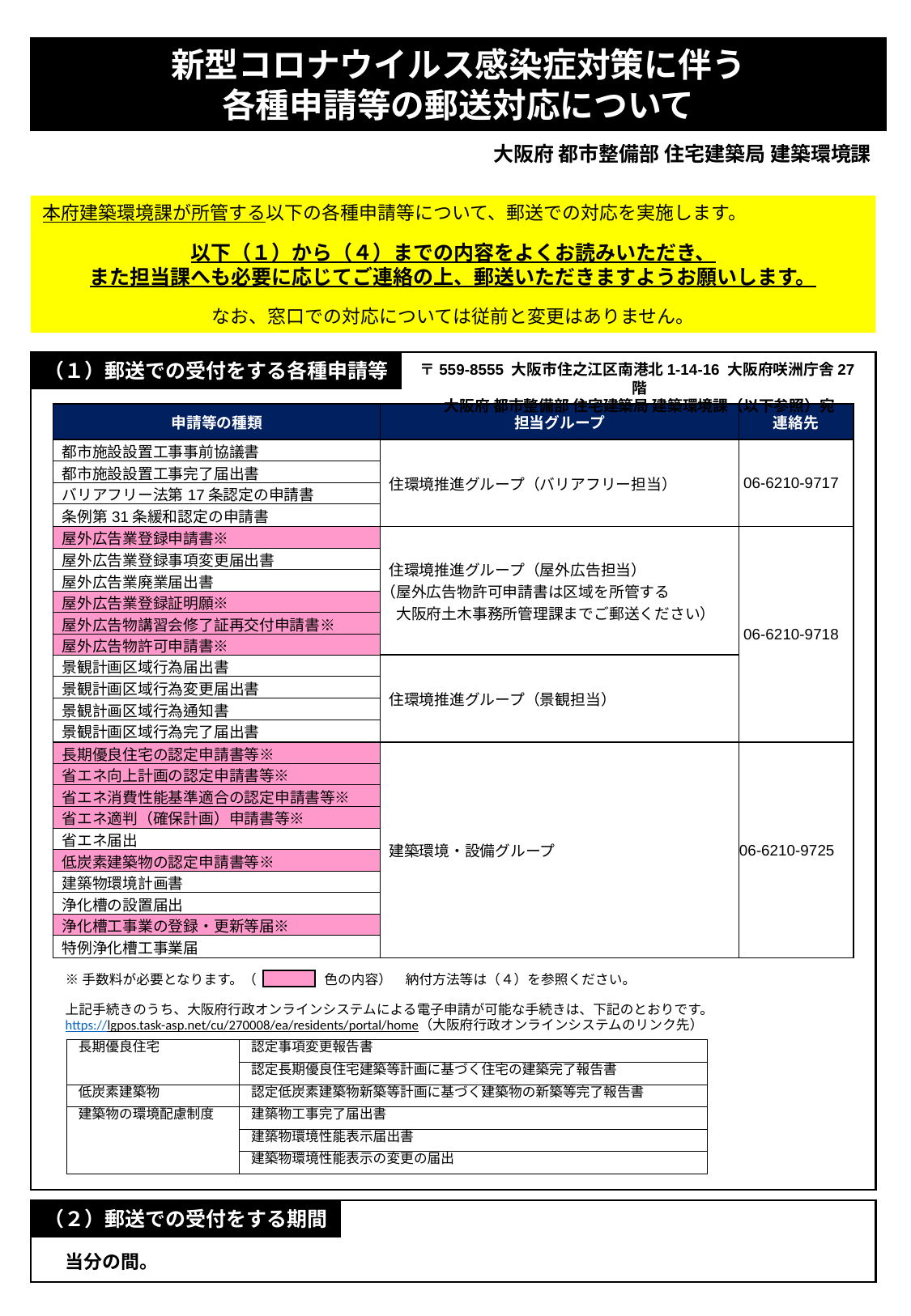

新型コロナウイルス感染症対策に伴う
各種申請等の郵送対応について
大阪府 都市整備部 住宅建築局 建築環境課
本府建築環境課が所管する以下の各種申請等について、郵送での対応を実施します。

以下（１）から（４）までの内容をよくお読みいただき、
また担当課へも必要に応じてご連絡の上、郵送いただきますようお願いします。

なお、窓口での対応については従前と変更はありません。

（１）郵送での受付をする各種申請等
〒559-8555 大阪市住之江区南港北1-14-16 大阪府咲洲庁舎27階
大阪府 都市整備部 住宅建築局 建築環境課（以下参照）宛
| 申請等の種類 | 担当グループ | 連絡先 |
| --- | --- | --- |
| 都市施設設置工事事前協議書 | 住環境推進グループ（バリアフリー担当） | 06-6210-9717 |
| 都市施設設置工事完了届出書 |  |  |
| バリアフリー法第17条認定の申請書 |  |  |
| 条例第31条緩和認定の申請書 |  |  |
| 屋外広告業登録申請書※ | 住環境推進グループ（屋外広告担当） （屋外広告物許可申請書は区域を所管する 　大阪府土木事務所管理課までご郵送ください） | 06-6210-9718 |
| 屋外広告業登録事項変更届出書 |  |  |
| 屋外広告業廃業届出書 |  |  |
| 屋外広告業登録証明願※ |  |  |
| 屋外広告物講習会修了証再交付申請書※ |  |  |
| 屋外広告物許可申請書※ |  |  |
| 景観計画区域行為届出書 | 住環境推進グループ（景観担当） |  |
| 景観計画区域行為変更届出書 |  |  |
| 景観計画区域行為通知書 |  |  |
| 景観計画区域行為完了届出書 |  |  |
| 長期優良住宅の認定申請書等※ | 建築環境・設備グループ | 06-6210-9725 |
| 省エネ向上計画の認定申請書等※ |  |  |
| 省エネ消費性能基準適合の認定申請書等※ |  |  |
| 省エネ適判（確保計画）申請書等※ |  |  |
| 省エネ届出 |  |  |
| 低炭素建築物の認定申請書等※ |  |  |
| 建築物環境計画書 |  |  |
| 浄化槽の設置届出 |  |  |
| 浄化槽工事業の登録・更新等届※ |  |  |
| 特例浄化槽工事業届 |  |  |
※手数料が必要となります。（　　　　　色の内容）　納付方法等は（４）を参照ください。

上記手続きのうち、大阪府行政オンラインシステムによる電子申請が可能な手続きは、下記のとおりです。
https://lgpos.task-asp.net/cu/270008/ea/residents/portal/home（大阪府行政オンラインシステムのリンク先）
| 長期優良住宅 | 認定事項変更報告書 |
| --- | --- |
|  | 認定長期優良住宅建築等計画に基づく住宅の建築完了報告書 |
| 低炭素建築物 | 認定低炭素建築物新築等計画に基づく建築物の新築等完了報告書 |
| 建築物の環境配慮制度 | 建築物工事完了届出書 |
|  | 建築物環境性能表示届出書 |
|  | 建築物環境性能表示の変更の届出 |
（２）郵送での受付をする期間

当分の間。